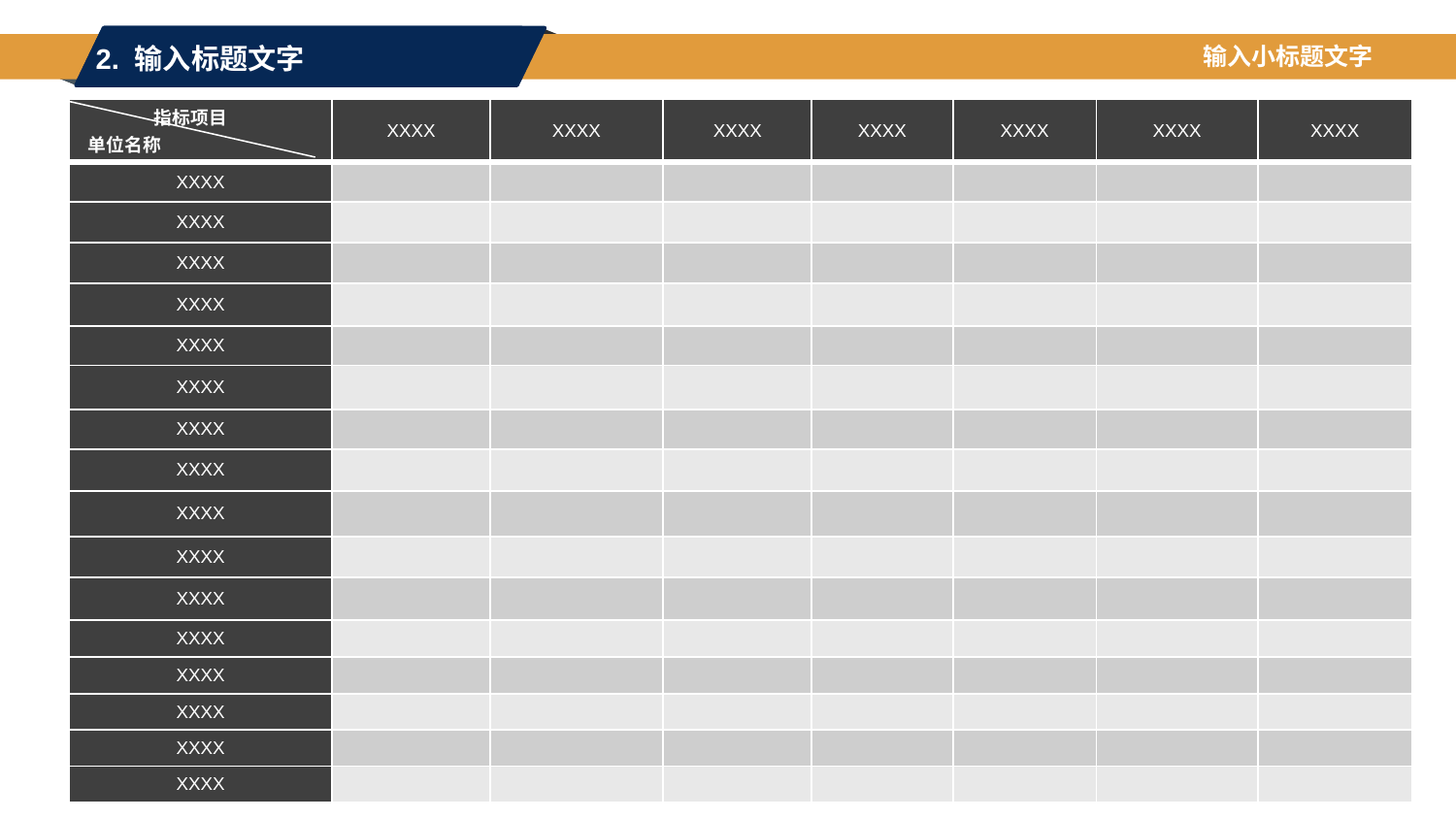

3.文化建设工作考核结果及分析
输入小标题文字

2. 输入标题文字

| 指标项目 单位名称 | XXXX | XXXX | XXXX | XXXX | XXXX | XXXX | XXXX |
| --- | --- | --- | --- | --- | --- | --- | --- |
| XXXX |  |  |  |  |  |  |  |
| XXXX |  |  |  |  |  |  |  |
| XXXX |  |  |  |  |  |  |  |
| XXXX |  |  |  |  |  |  |  |
| XXXX |  |  |  |  |  |  |  |
| XXXX |  |  |  |  |  |  |  |
| XXXX |  |  |  |  |  |  |  |
| XXXX |  |  |  |  |  |  |  |
| XXXX |  |  |  |  |  |  |  |
| XXXX |  |  |  |  |  |  |  |
| XXXX |  |  |  |  |  |  |  |
| XXXX |  |  |  |  |  |  |  |
| XXXX |  |  |  |  |  |  |  |
| XXXX |  |  |  |  |  |  |  |
| XXXX |  |  |  |  |  |  |  |
| XXXX |  |  |  |  |  |  |  |